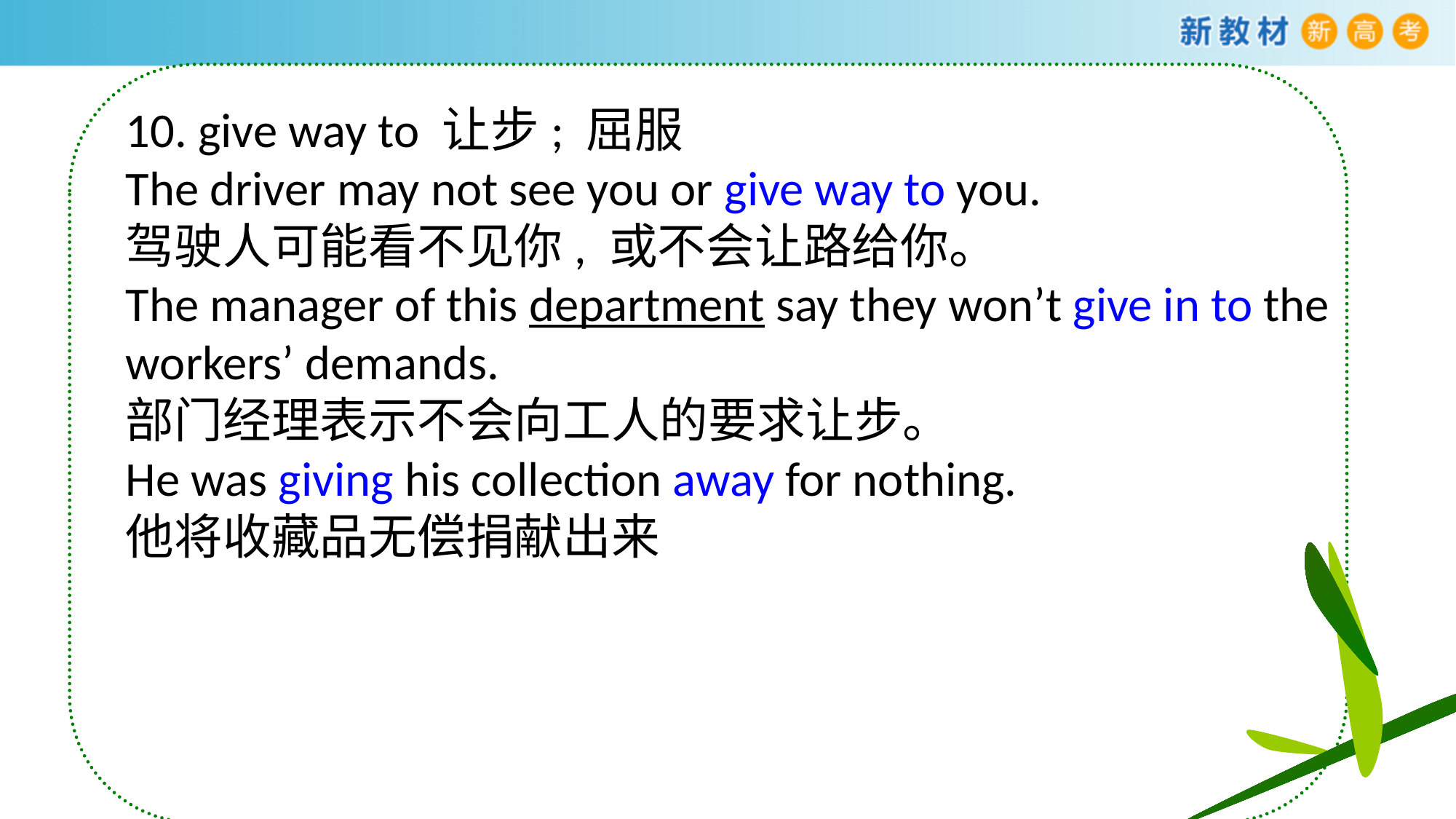

10. give way to 让步; 屈服
The driver may not see you or give way to you.
驾驶人可能看不见你, 或不会让路给你。
The manager of this department say they won’t give in to the workers’ demands.
部门经理表示不会向工人的要求让步。
He was giving his collection away for nothing.
他将收藏品无偿捐献出来